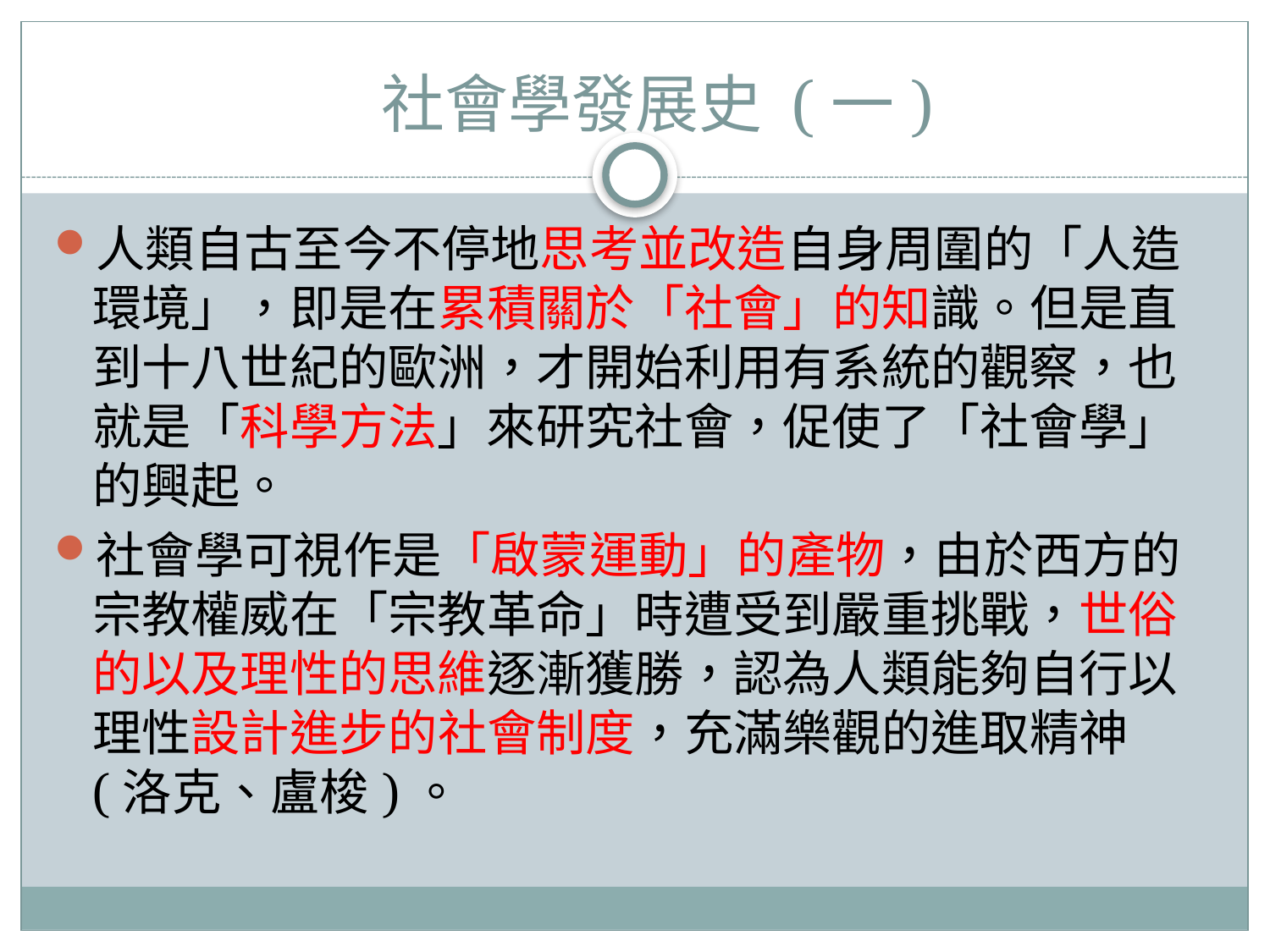

# 社會學發展史 (一)
人類自古至今不停地思考並改造自身周圍的「人造環境」，即是在累積關於「社會」的知識。但是直到十八世紀的歐洲，才開始利用有系統的觀察，也就是「科學方法」來研究社會，促使了「社會學」的興起。
社會學可視作是「啟蒙運動」的產物，由於西方的宗教權威在「宗教革命」時遭受到嚴重挑戰，世俗的以及理性的思維逐漸獲勝，認為人類能夠自行以理性設計進步的社會制度，充滿樂觀的進取精神 (洛克、盧梭)。